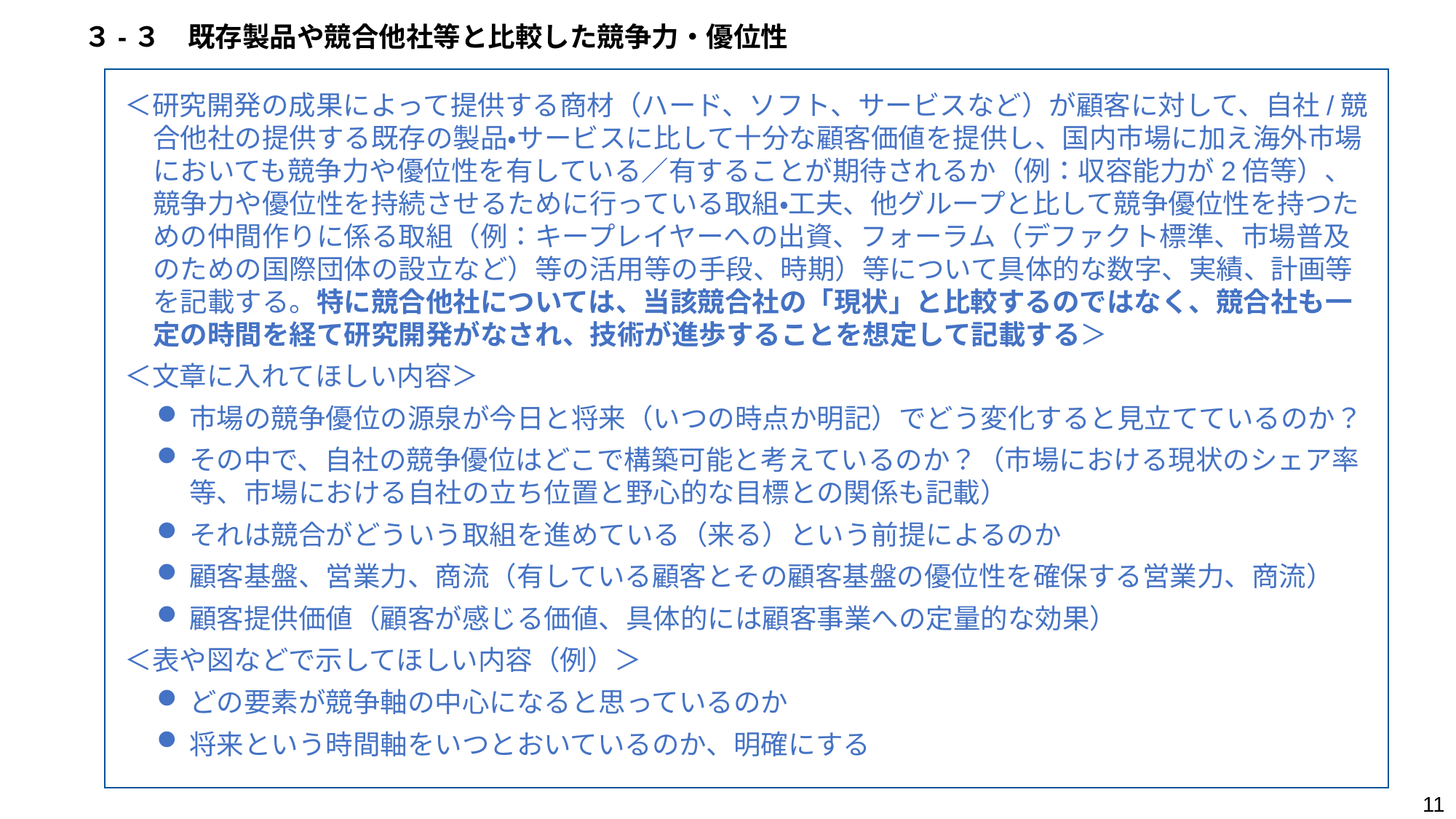

３-３　既存製品や競合他社等と比較した競争力・優位性

＜研究開発の成果によって提供する商材（ハード、ソフト、サービスなど）が顧客に対して、自社/競合他社の提供する既存の製品・サービスに比して十分な顧客価値を提供し、国内市場に加え海外市場においても競争力や優位性を有している／有することが期待されるか（例：収容能力が2倍等）、競争力や優位性を持続させるために行っている取組・工夫、他グループと比して競争優位性を持つための仲間作りに係る取組（例：キープレイヤーへの出資、フォーラム（デファクト標準、市場普及のための国際団体の設立など）等の活用等の手段、時期）等について具体的な数字、実績、計画等を記載する。特に競合他社については、当該競合社の「現状」と比較するのではなく、競合社も一定の時間を経て研究開発がなされ、技術が進歩することを想定して記載する＞
＜文章に入れてほしい内容＞
市場の競争優位の源泉が今日と将来（いつの時点か明記）でどう変化すると見立てているのか？
その中で、自社の競争優位はどこで構築可能と考えているのか？（市場における現状のシェア率等、市場における自社の立ち位置と野心的な目標との関係も記載）
それは競合がどういう取組を進めている（来る）という前提によるのか
顧客基盤、営業力、商流（有している顧客とその顧客基盤の優位性を確保する営業力、商流）
顧客提供価値（顧客が感じる価値、具体的には顧客事業への定量的な効果）
＜表や図などで示してほしい内容（例）＞
どの要素が競争軸の中心になると思っているのか
将来という時間軸をいつとおいているのか、明確にする